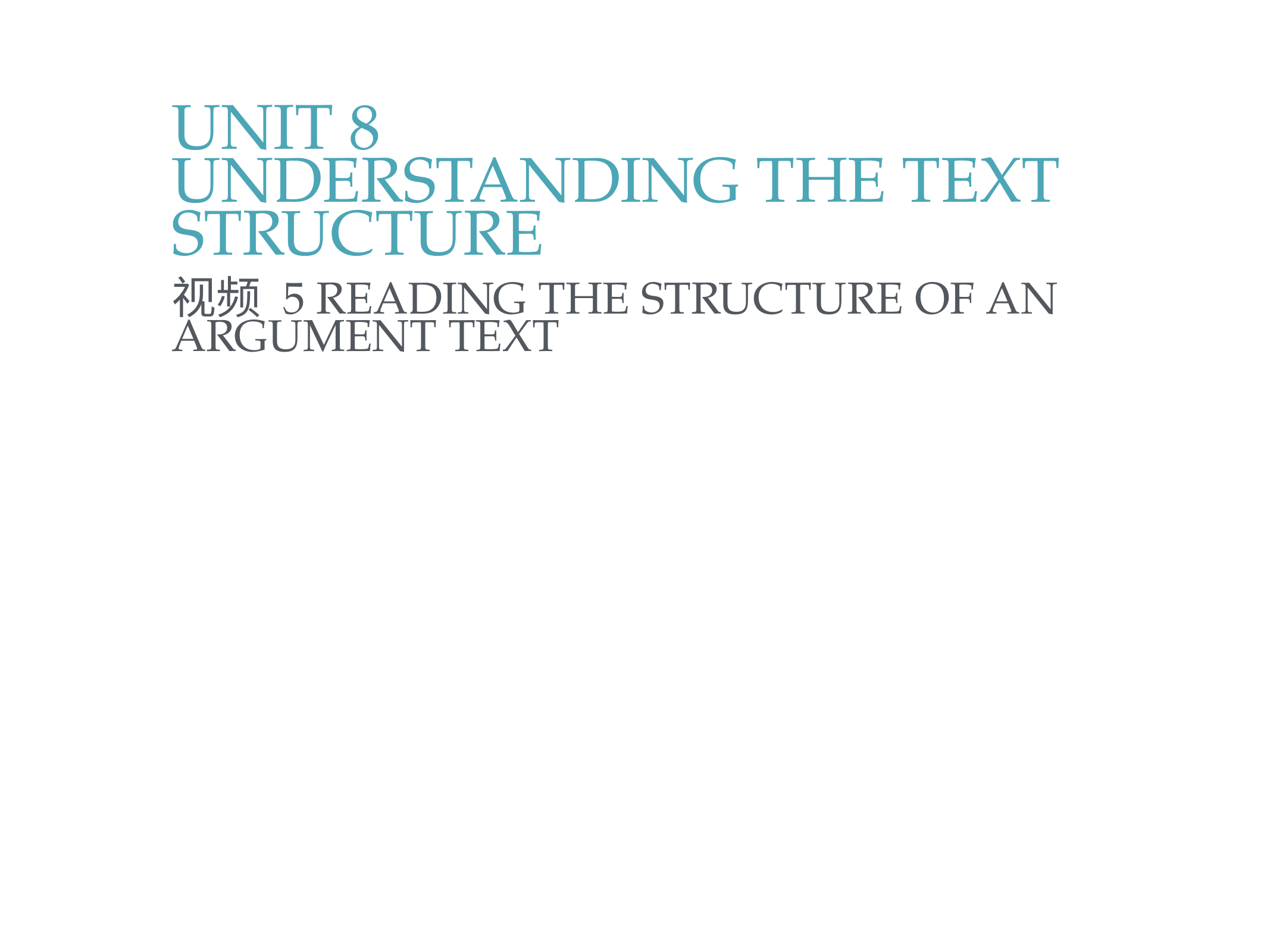

Unit 8
Understanding the Text Structure

视频 5 Reading the Structure of an Argument Text